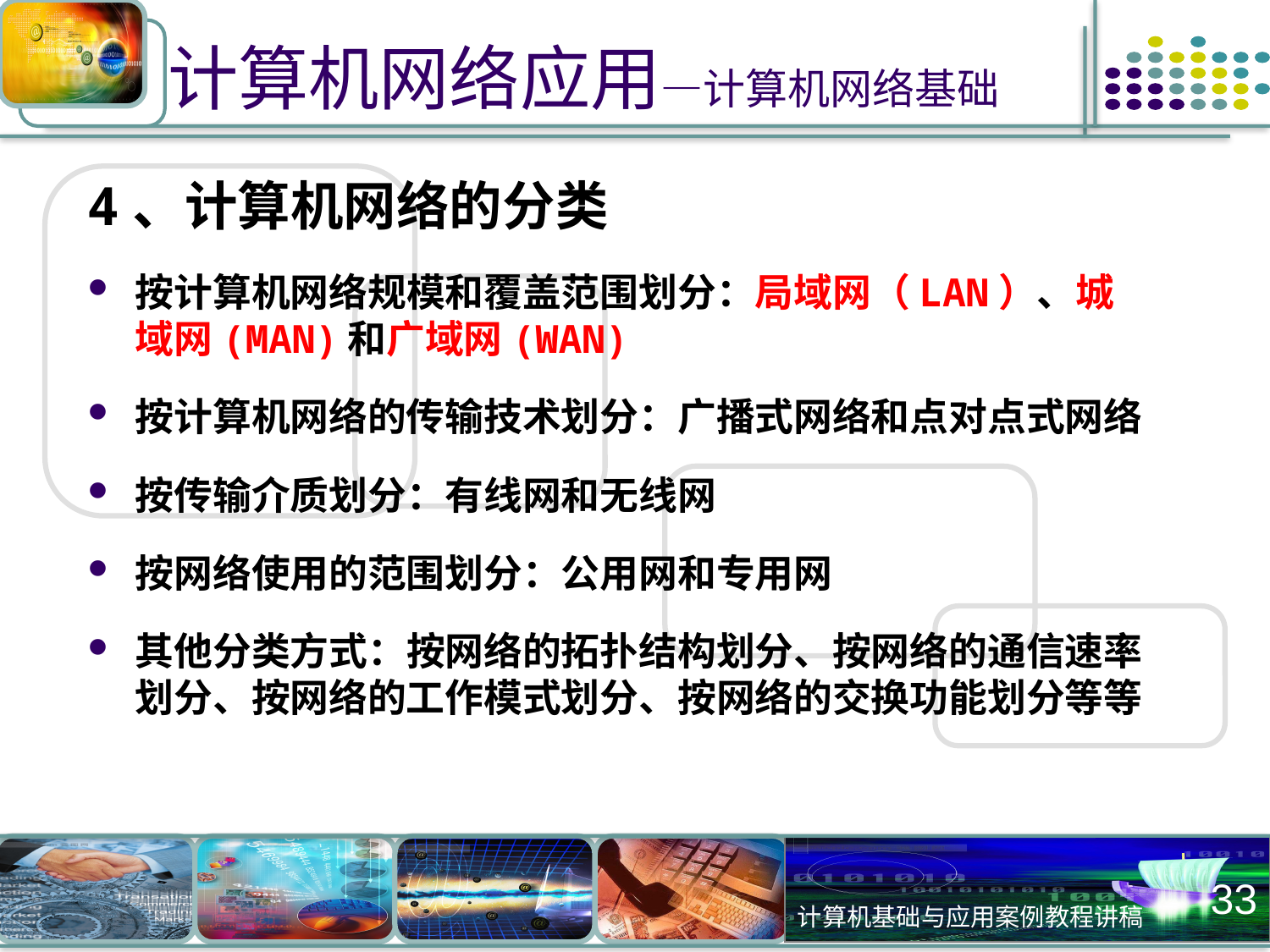

# 计算机网络应用—计算机网络基础
4、计算机网络的分类
按计算机网络规模和覆盖范围划分：局域网（LAN）、城域网(MAN)和广域网(WAN)
按计算机网络的传输技术划分：广播式网络和点对点式网络
按传输介质划分：有线网和无线网
按网络使用的范围划分：公用网和专用网
其他分类方式：按网络的拓扑结构划分、按网络的通信速率划分、按网络的工作模式划分、按网络的交换功能划分等等
33